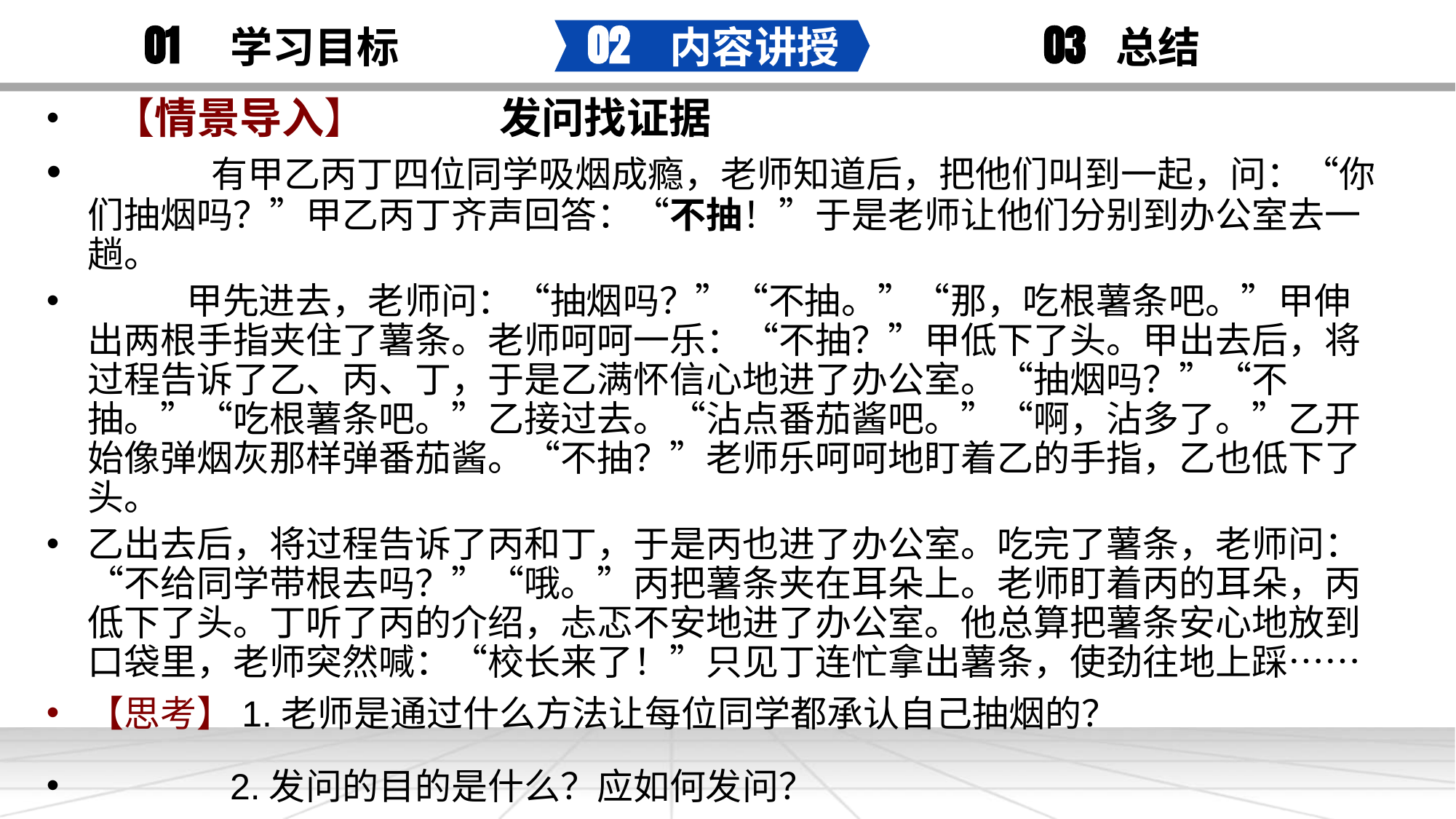

02   内容讲授
03  总结
01    学习目标

  【情景导入】              发问找证据
            有甲乙丙丁四位同学吸烟成瘾，老师知道后，把他们叫到一起，问：“你们抽烟吗？”甲乙丙丁齐声回答：“不抽！”于是老师让他们分别到办公室去一趟。
           甲先进去，老师问：“抽烟吗？”“不抽。”“那，吃根薯条吧。”甲伸出两根手指夹住了薯条。老师呵呵一乐：“不抽？”甲低下了头。甲出去后，将过程告诉了乙、丙、丁，于是乙满怀信心地进了办公室。“抽烟吗？”“不抽。”“吃根薯条吧。”乙接过去。“沾点番茄酱吧。”“啊，沾多了。”乙开始像弹烟灰那样弹番茄酱。“不抽？”老师乐呵呵地盯着乙的手指，乙也低下了头。
乙出去后，将过程告诉了丙和丁，于是丙也进了办公室。吃完了薯条，老师问：“不给同学带根去吗？”“哦。”丙把薯条夹在耳朵上。老师盯着丙的耳朵，丙低下了头。丁听了丙的介绍，忐忑不安地进了办公室。他总算把薯条安心地放到口袋里，老师突然喊：“校长来了！”只见丁连忙拿出薯条，使劲往地上踩……
【思考】1.老师是通过什么方法让每位同学都承认自己抽烟的？
              2.发问的目的是什么？应如何发问？